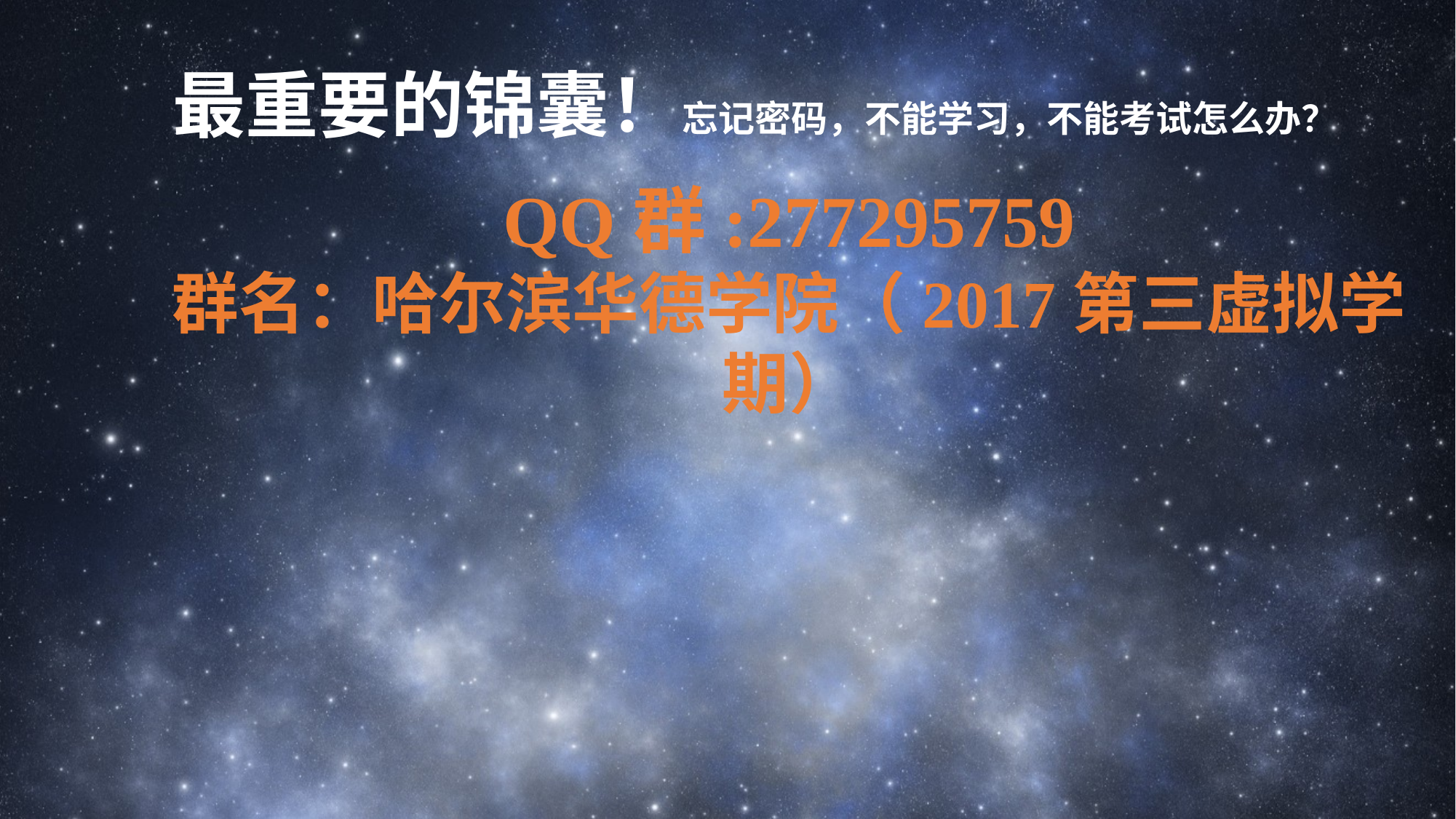

最重要的锦囊！忘记密码，不能学习，不能考试怎么办？
QQ群:277295759
群名：哈尔滨华德学院（2017第三虚拟学期）